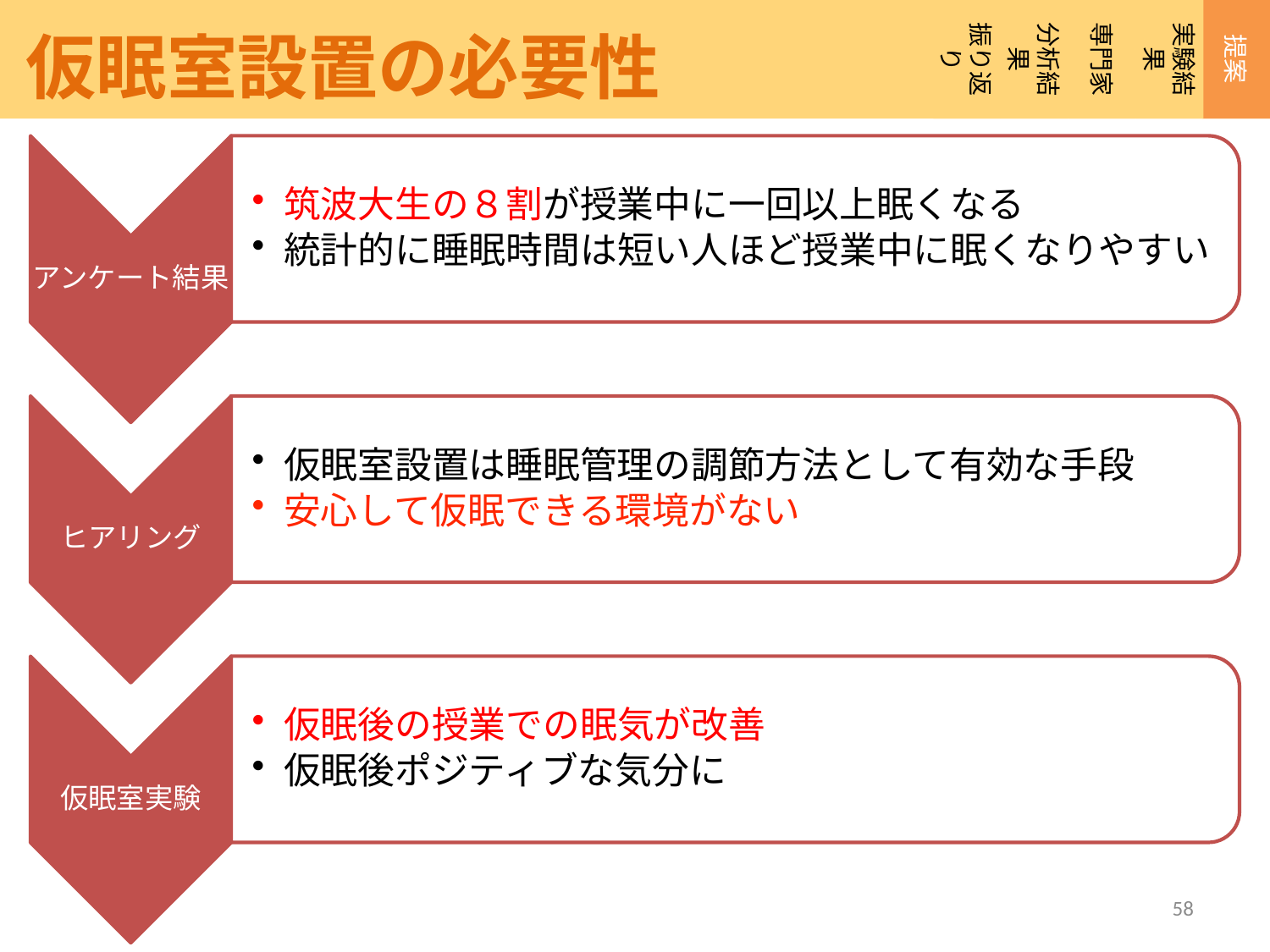

専門家
提案

振り返り
実験結果
分析結果
仮眠室設置の必要性
アンケート結果
筑波大生の８割が授業中に一回以上眠くなる
統計的に睡眠時間は短い人ほど授業中に眠くなりやすい
ヒアリング
仮眠室設置は睡眠管理の調節方法として有効な手段
安心して仮眠できる環境がない
仮眠室実験
仮眠後の授業での眠気が改善
仮眠後ポジティブな気分に
58